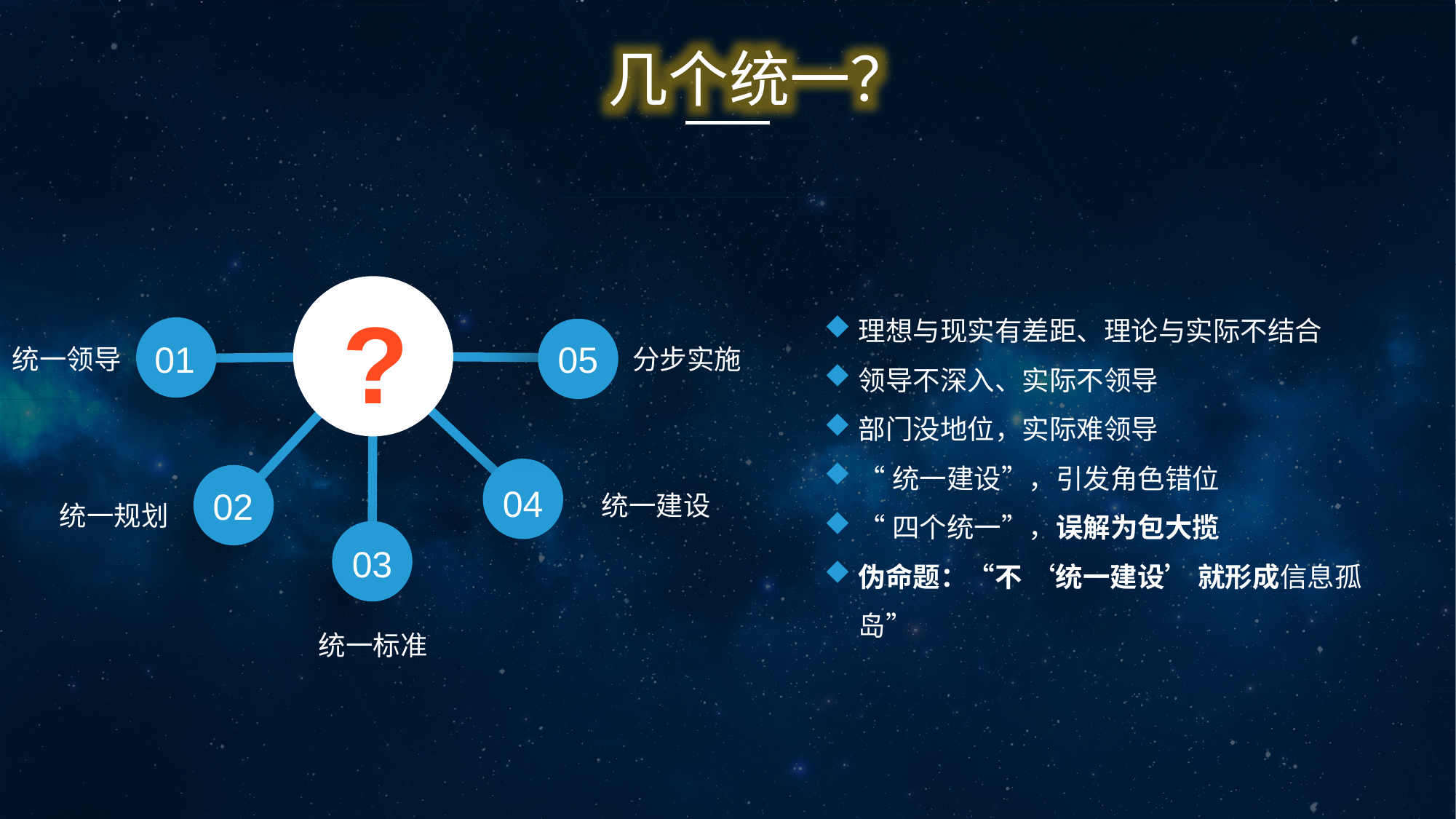

几个统一？

?
理想与现实有差距、理论与实际不结合
领导不深入、实际不领导
部门没地位，实际难领导
“统一建设”，引发角色错位
“四个统一”，误解为包大揽
伪命题：“不 ‘统一建设’ 就形成信息孤岛”

01
05
统一领导
分步实施

04
02
统一建设
统一规划

03
统一标准